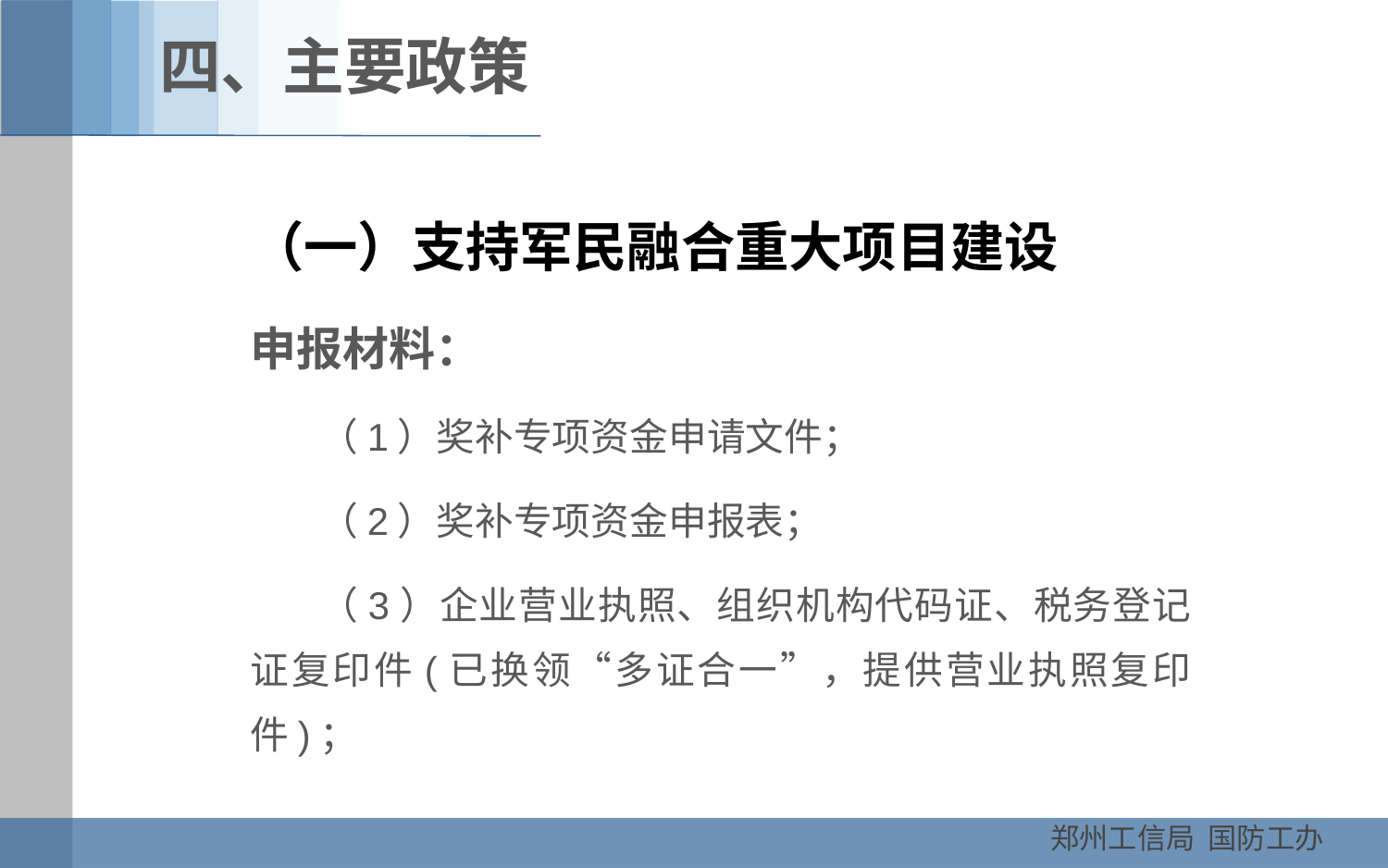

四、主要政策

（一）支持军民融合重大项目建设
申报材料：
（1）奖补专项资金申请文件；
（2）奖补专项资金申报表；
（3）企业营业执照、组织机构代码证、税务登记证复印件(已换领“多证合一”，提供营业执照复印件)；

郑州工信局  国防工办